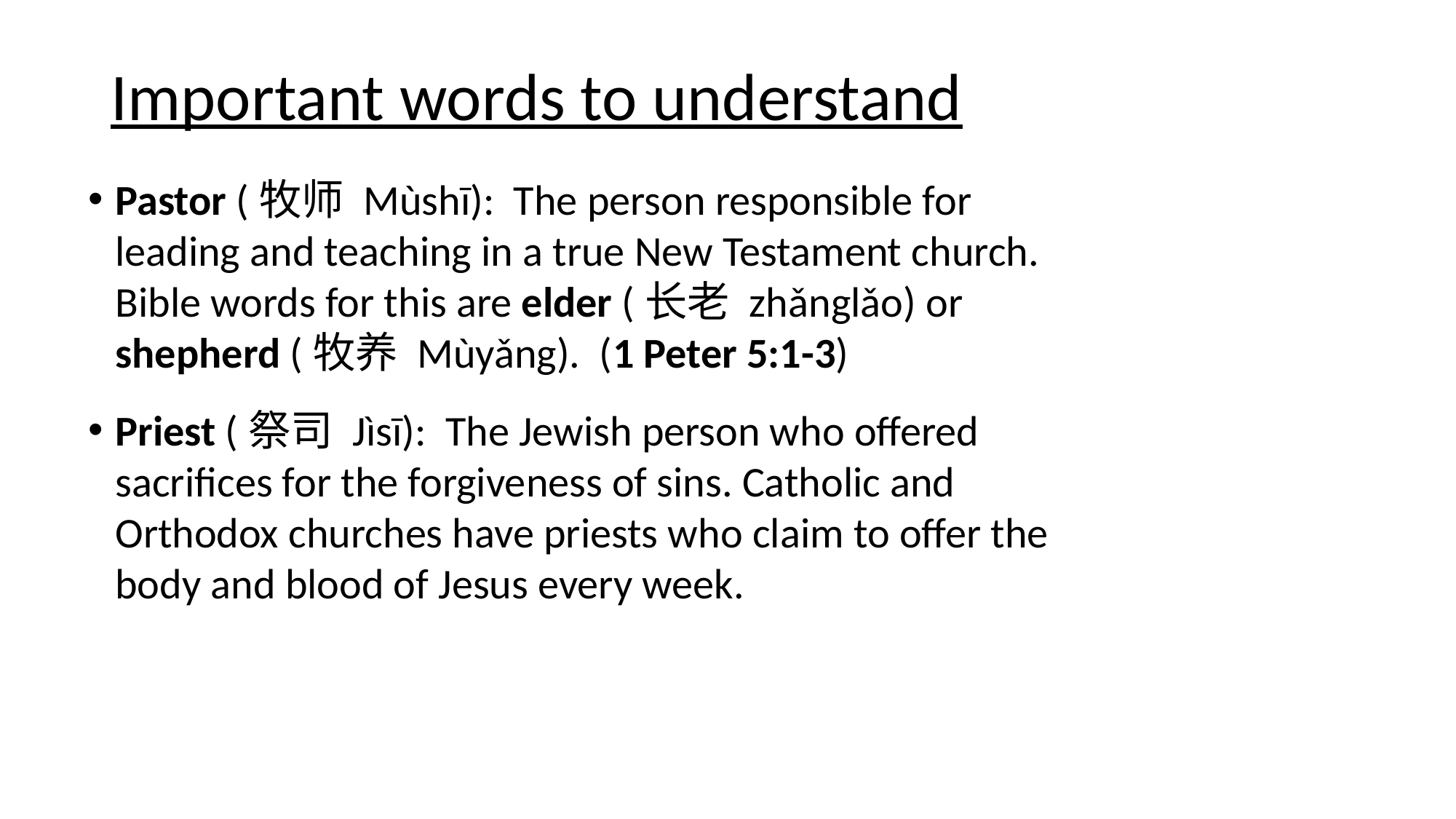

# Important words to understand
Pastor (牧师 Mùshī):  The person responsible for leading and teaching in a true New Testament church.  Bible words for this are elder (长老 zhǎnglǎo) or shepherd (牧养 Mùyǎng).  (1 Peter 5:1-3)
Priest (祭司 Jìsī):  The Jewish person who offered sacrifices for the forgiveness of sins. Catholic and Orthodox churches have priests who claim to offer the body and blood of Jesus every week.